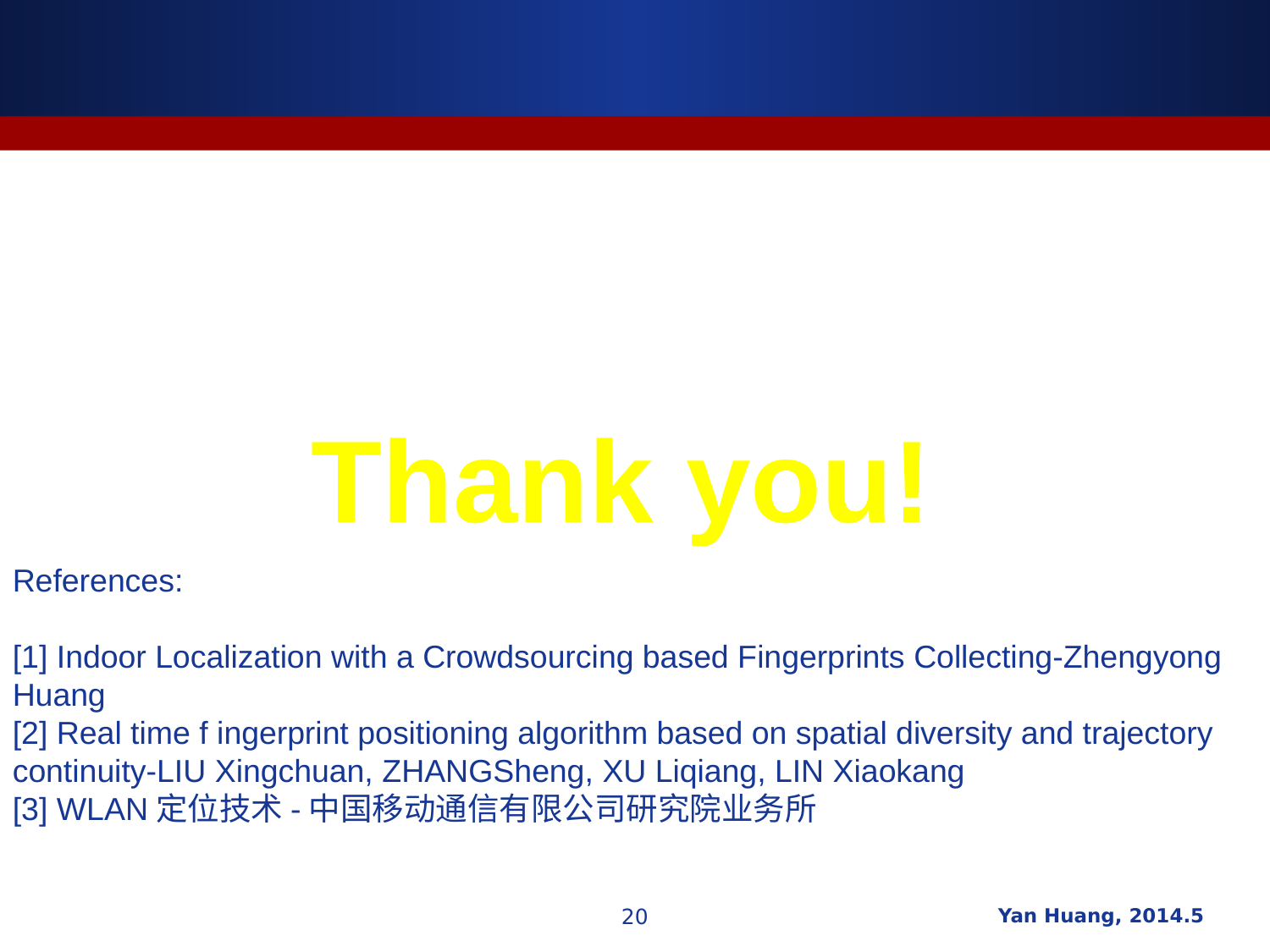

#

Thank you!
References:

[1] Indoor Localization with a Crowdsourcing based Fingerprints Collecting-Zhengyong Huang
[2] Real time f ingerprint positioning algorithm based on spatial diversity and trajectory continuity-LIU Xingchuan, ZHANGSheng, XU Liqiang, LIN Xiaokang
[3] WLAN定位技术-中国移动通信有限公司研究院业务所
20
Yan Huang, 2014.5